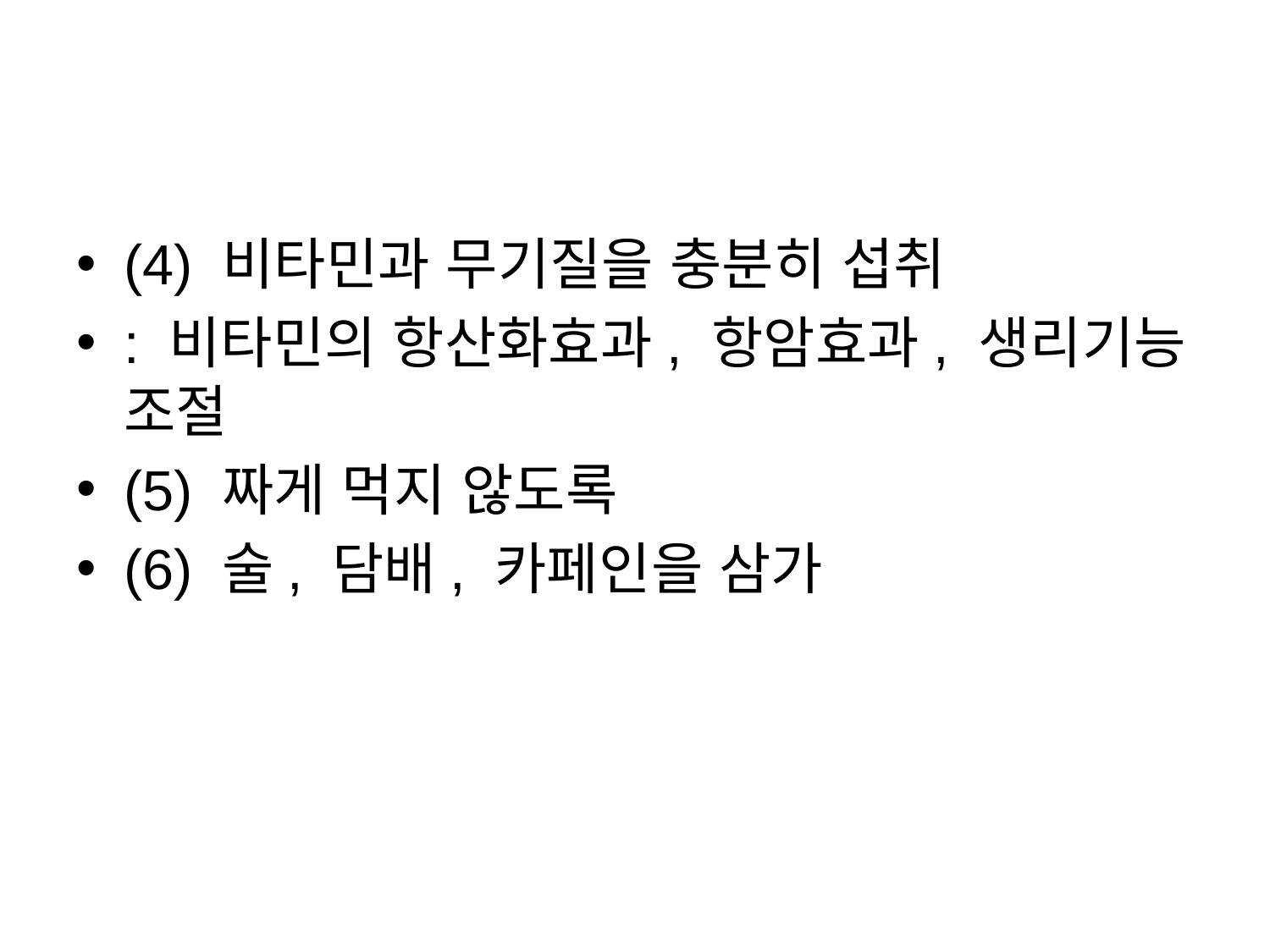

#
(4) 비타민과 무기질을 충분히 섭취
: 비타민의 항산화효과, 항암효과, 생리기능 조절
(5) 짜게 먹지 않도록
(6) 술, 담배, 카페인을 삼가